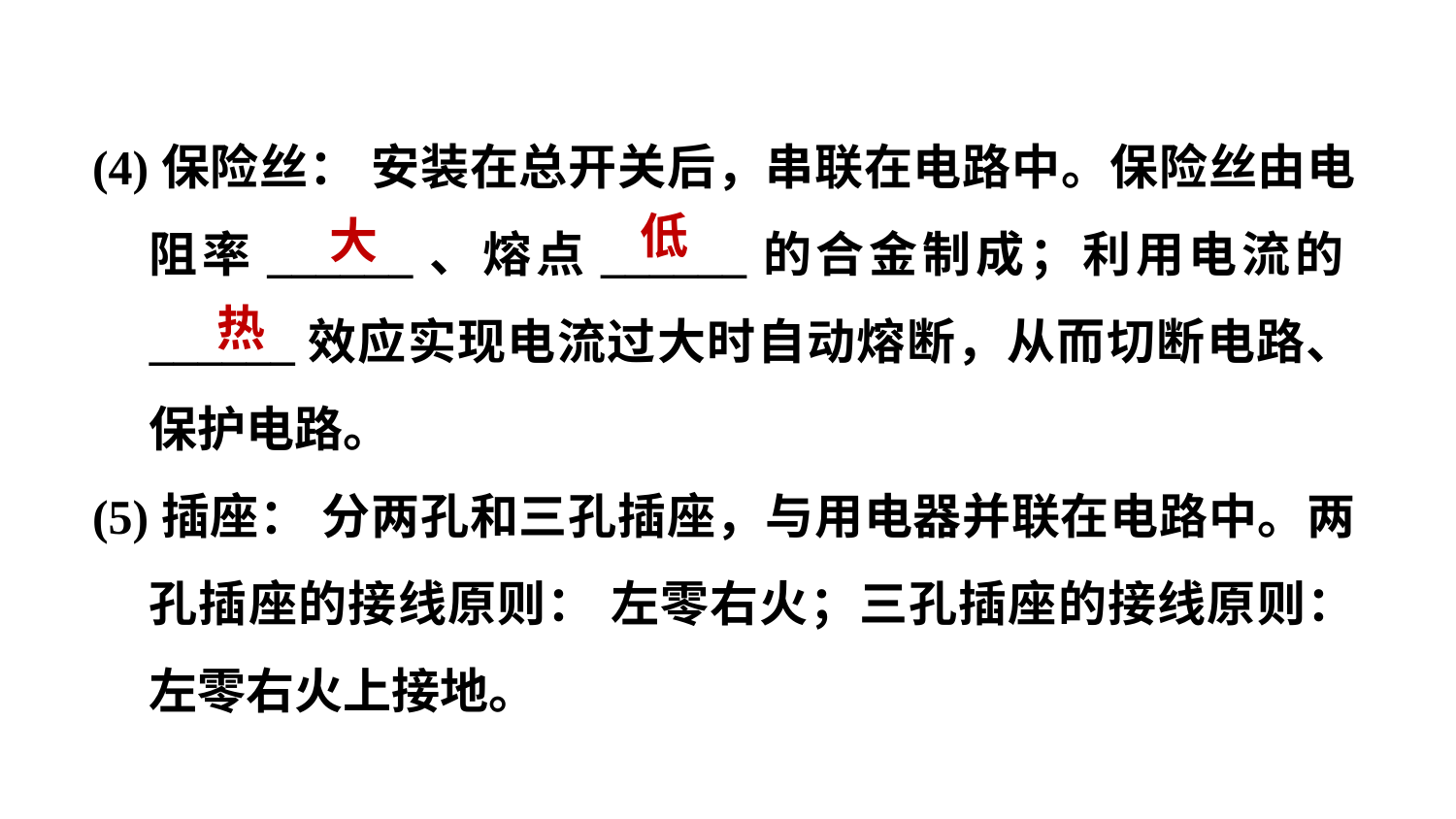

(4)保险丝： 安装在总开关后，串联在电路中。保险丝由电阻率______、熔点______的合金制成；利用电流的______效应实现电流过大时自动熔断，从而切断电路、保护电路。
(5)插座： 分两孔和三孔插座，与用电器并联在电路中。两孔插座的接线原则： 左零右火；三孔插座的接线原则： 左零右火上接地。
低
大
热